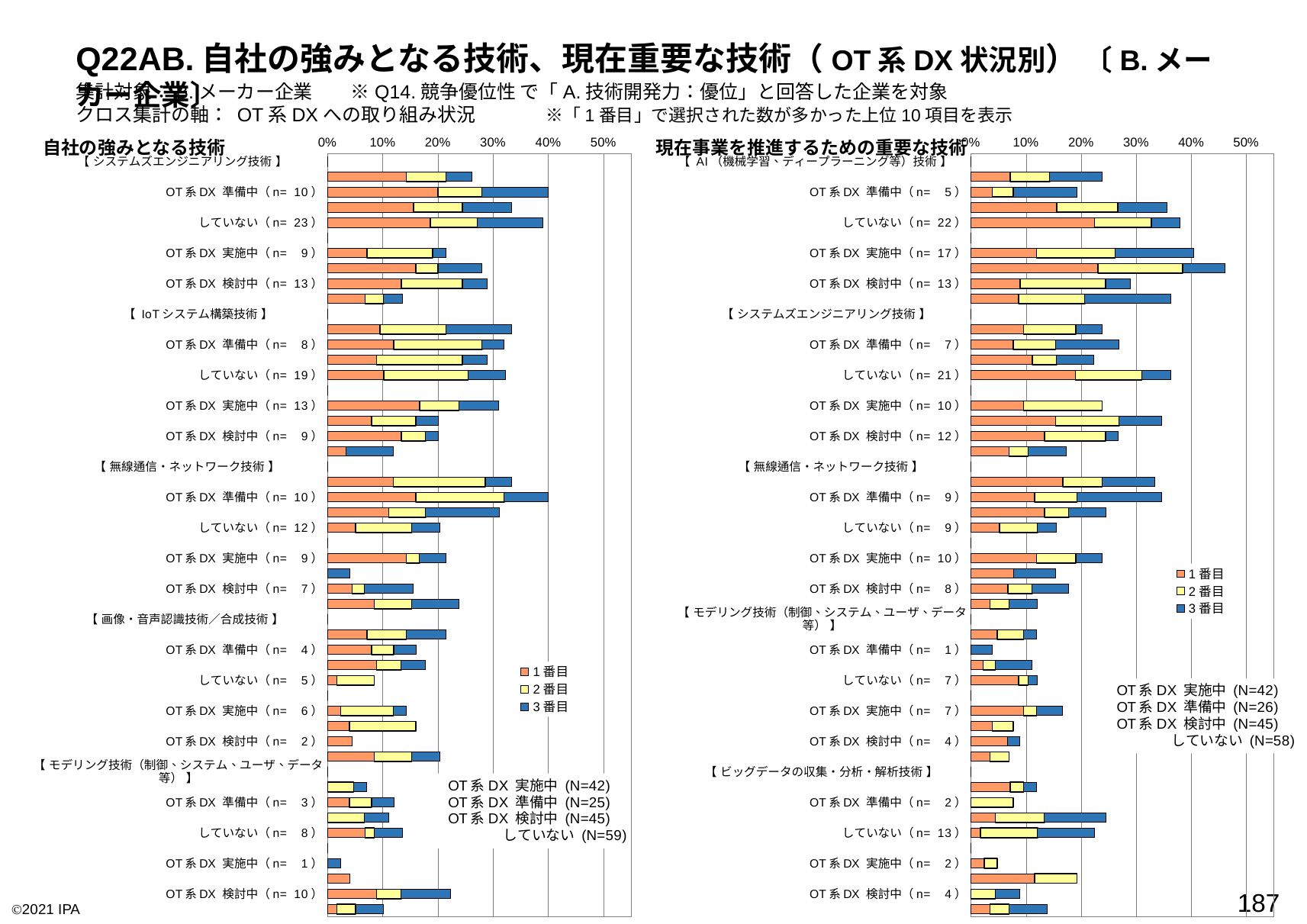

Q22AB.自社の強みとなる技術、現在重要な技術（OT系DX状況別） 〔B.メーカー企業〕
集計対象：B.メーカー企業　　※Q14.競争優位性 で「A.技術開発力：優位」と回答した企業を対象
クロス集計の軸： OT系DXへの取り組み状況　　　　※「1番目」で選択された数が多かった上位10項目を表示
自社の強みとなる技術
現在事業を推進するための重要な技術

### Chart:

| Category | 1番目 | 2番目 | 3番目 |
|---|---|---|---|
| 【 システムズエンジニアリング技術 】           | 0.0 | 0.0 | 0.0 |
| OT系DX 実施中（n=  11） | 0.14285714285714285 | 0.07142857142857142 | 0.047619047619047616 |
| OT系DX 準備中（n=  10） | 0.2 | 0.08 | 0.12 |
| OT系DX 検討中（n=  15） | 0.15555555555555556 | 0.08888888888888889 | 0.08888888888888889 |
| 　　　　していない（n=  23） | 0.1864406779661017 | 0.0847457627118644 | 0.11864406779661017 |
| 【 センサ技術 】                     | 0.0 | 0.0 | 0.0 |
| OT系DX 実施中（n=    9） | 0.07142857142857142 | 0.11904761904761904 | 0.023809523809523808 |
| OT系DX 準備中（n=    7） | 0.16 | 0.04 | 0.08 |
| OT系DX 検討中（n=  13） | 0.13333333333333333 | 0.1111111111111111 | 0.044444444444444446 |
| 　　　　していない（n=    8） | 0.06779661016949153 | 0.03389830508474576 | 0.03389830508474576 |
| 【 IoTシステム構築技術 】               | 0.0 | 0.0 | 0.0 |
| OT系DX 実施中（n=  14） | 0.09523809523809523 | 0.11904761904761904 | 0.11904761904761904 |
| OT系DX 準備中（n=    8） | 0.12 | 0.16 | 0.04 |
| OT系DX 検討中（n=  13） | 0.08888888888888889 | 0.15555555555555556 | 0.044444444444444446 |
| 　　　　していない（n=  19） | 0.1016949152542373 | 0.15254237288135594 | 0.06779661016949153 |
| 【 デバイス技術 】                    | 0.0 | 0.0 | 0.0 |
| OT系DX 実施中（n=  13） | 0.16666666666666666 | 0.07142857142857142 | 0.07142857142857142 |
| OT系DX 準備中（n=    5） | 0.08 | 0.08 | 0.04 |
| OT系DX 検討中（n=    9） | 0.13333333333333333 | 0.044444444444444446 | 0.022222222222222223 |
| 　　　　していない（n=    7） | 0.03389830508474576 | 0.0 | 0.0847457627118644 |
| 【 無線通信・ネットワーク技術 】             | 0.0 | 0.0 | 0.0 |
| OT系DX 実施中（n=  14） | 0.11904761904761904 | 0.16666666666666666 | 0.047619047619047616 |
| OT系DX 準備中（n=  10） | 0.16 | 0.16 | 0.08 |
| OT系DX 検討中（n=  14） | 0.1111111111111111 | 0.06666666666666667 | 0.13333333333333333 |
| 　　　　していない（n=  12） | 0.05084745762711865 | 0.1016949152542373 | 0.05084745762711865 |
| 【 AI（機械学習、ディープラーニング等）技術 】     | 0.0 | 0.0 | 0.0 |
| OT系DX 実施中（n=    9） | 0.14285714285714285 | 0.023809523809523808 | 0.047619047619047616 |
| OT系DX 準備中（n=    1） | 0.0 | 0.0 | 0.04 |
| OT系DX 検討中（n=    7） | 0.044444444444444446 | 0.022222222222222223 | 0.08888888888888889 |
| 　　　　していない（n=  14） | 0.0847457627118644 | 0.06779661016949153 | 0.0847457627118644 |
| 【 画像・音声認識技術／合成技術 】            | 0.0 | 0.0 | 0.0 |
| OT系DX 実施中（n=    9） | 0.07142857142857142 | 0.07142857142857142 | 0.07142857142857142 |
| OT系DX 準備中（n=    4） | 0.08 | 0.04 | 0.04 |
| OT系DX 検討中（n=    8） | 0.08888888888888889 | 0.044444444444444446 | 0.044444444444444446 |
| 　　　　していない（n=    5） | 0.01694915254237288 | 0.06779661016949153 | 0.0 |
| 【 リアルタイム制御技術（ロボット技術） 】        | 0.0 | 0.0 | 0.0 |
| OT系DX 実施中（n=    6） | 0.023809523809523808 | 0.09523809523809523 | 0.023809523809523808 |
| OT系DX 準備中（n=    4） | 0.04 | 0.12 | 0.0 |
| OT系DX 検討中（n=    2） | 0.044444444444444446 | 0.0 | 0.0 |
| 　　　　していない（n=  12） | 0.0847457627118644 | 0.06779661016949153 | 0.05084745762711865 |
| 【 モデリング技術（制御、システム、ユーザ、データ等） 】 | 0.0 | 0.0 | 0.0 |
| OT系DX 実施中（n=    3） | 0.0 | 0.047619047619047616 | 0.023809523809523808 |
| OT系DX 準備中（n=    3） | 0.04 | 0.04 | 0.04 |
| OT系DX 検討中（n=    5） | 0.0 | 0.06666666666666667 | 0.044444444444444446 |
| 　　　　していない（n=    8） | 0.06779661016949153 | 0.01694915254237288 | 0.05084745762711865 |
| 【 ビッグデータの収集・分析・解析技術 】         | 0.0 | 0.0 | 0.0 |
| OT系DX 実施中（n=    1） | 0.0 | 0.0 | 0.023809523809523808 |
| OT系DX 準備中（n=    1） | 0.04 | 0.0 | 0.0 |
| OT系DX 検討中（n=  10） | 0.08888888888888889 | 0.044444444444444446 | 0.08888888888888889 |
| 　　　　していない（n=    6） | 0.01694915254237288 | 0.03389830508474576 | 0.05084745762711865 |

### Chart:

| Category | 1番目 | 2番目 | 3番目 |
|---|---|---|---|
| 【 AI（機械学習、ディープラーニング等）技術 】     | 0.0 | 0.0 | 0.0 |
| OT系DX 実施中（n=  10） | 0.07142857142857142 | 0.07142857142857142 | 0.09523809523809523 |
| OT系DX 準備中（n=    5） | 0.038461538461538464 | 0.038461538461538464 | 0.11538461538461539 |
| OT系DX 検討中（n=  16） | 0.15555555555555556 | 0.1111111111111111 | 0.08888888888888889 |
| 　　　　していない（n=  22） | 0.22413793103448276 | 0.10344827586206896 | 0.05172413793103448 |
| 【 IoTシステム構築技術 】               | 0.0 | 0.0 | 0.0 |
| OT系DX 実施中（n=  17） | 0.11904761904761904 | 0.14285714285714285 | 0.14285714285714285 |
| OT系DX 準備中（n=  12） | 0.23076923076923078 | 0.15384615384615385 | 0.07692307692307693 |
| OT系DX 検討中（n=  13） | 0.08888888888888889 | 0.15555555555555556 | 0.044444444444444446 |
| 　　　　していない（n=  21） | 0.08620689655172414 | 0.1206896551724138 | 0.15517241379310345 |
| 【 システムズエンジニアリング技術 】           | 0.0 | 0.0 | 0.0 |
| OT系DX 実施中（n=  10） | 0.09523809523809523 | 0.09523809523809523 | 0.047619047619047616 |
| OT系DX 準備中（n=    7） | 0.07692307692307693 | 0.07692307692307693 | 0.11538461538461539 |
| OT系DX 検討中（n=  10） | 0.1111111111111111 | 0.044444444444444446 | 0.06666666666666667 |
| 　　　　していない（n=  21） | 0.1896551724137931 | 0.1206896551724138 | 0.05172413793103448 |
| 【 センサ技術 】                     | 0.0 | 0.0 | 0.0 |
| OT系DX 実施中（n=  10） | 0.09523809523809523 | 0.14285714285714285 | 0.0 |
| OT系DX 準備中（n=    9） | 0.15384615384615385 | 0.11538461538461539 | 0.07692307692307693 |
| OT系DX 検討中（n=  12） | 0.13333333333333333 | 0.1111111111111111 | 0.022222222222222223 |
| 　　　　していない（n=  10） | 0.06896551724137931 | 0.034482758620689655 | 0.06896551724137931 |
| 【 無線通信・ネットワーク技術 】             | 0.0 | 0.0 | 0.0 |
| OT系DX 実施中（n=  14） | 0.16666666666666666 | 0.07142857142857142 | 0.09523809523809523 |
| OT系DX 準備中（n=    9） | 0.11538461538461539 | 0.07692307692307693 | 0.15384615384615385 |
| OT系DX 検討中（n=  11） | 0.13333333333333333 | 0.044444444444444446 | 0.06666666666666667 |
| 　　　　していない（n=    9） | 0.05172413793103448 | 0.06896551724137931 | 0.034482758620689655 |
| 【 デバイス技術 】                    | 0.0 | 0.0 | 0.0 |
| OT系DX 実施中（n=  10） | 0.11904761904761904 | 0.07142857142857142 | 0.047619047619047616 |
| OT系DX 準備中（n=    4） | 0.07692307692307693 | 0.0 | 0.07692307692307693 |
| OT系DX 検討中（n=    8） | 0.06666666666666667 | 0.044444444444444446 | 0.06666666666666667 |
| 　　　　していない（n=    7） | 0.034482758620689655 | 0.034482758620689655 | 0.05172413793103448 |
| 【 モデリング技術（制御、システム、ユーザ、データ等） 】 | 0.0 | 0.0 | 0.0 |
| OT系DX 実施中（n=    5） | 0.047619047619047616 | 0.047619047619047616 | 0.023809523809523808 |
| OT系DX 準備中（n=    1） | 0.0 | 0.0 | 0.038461538461538464 |
| OT系DX 検討中（n=    5） | 0.022222222222222223 | 0.022222222222222223 | 0.06666666666666667 |
| 　　　　していない（n=    7） | 0.08620689655172414 | 0.017241379310344827 | 0.017241379310344827 |
| 【 画像・音声認識技術／合成技術 】            | 0.0 | 0.0 | 0.0 |
| OT系DX 実施中（n=    7） | 0.09523809523809523 | 0.023809523809523808 | 0.047619047619047616 |
| OT系DX 準備中（n=    2） | 0.038461538461538464 | 0.038461538461538464 | 0.0 |
| OT系DX 検討中（n=    4） | 0.06666666666666667 | 0.0 | 0.022222222222222223 |
| 　　　　していない（n=    4） | 0.034482758620689655 | 0.034482758620689655 | 0.0 |
| 【 ビッグデータの収集・分析・解析技術 】         | 0.0 | 0.0 | 0.0 |
| OT系DX 実施中（n=    5） | 0.07142857142857142 | 0.023809523809523808 | 0.023809523809523808 |
| OT系DX 準備中（n=    2） | 0.0 | 0.07692307692307693 | 0.0 |
| OT系DX 検討中（n=  11） | 0.044444444444444446 | 0.08888888888888889 | 0.1111111111111111 |
| 　　　　していない（n=  13） | 0.017241379310344827 | 0.10344827586206896 | 0.10344827586206896 |
| 【 リアルタイム制御技術（ロボット技術） 】        | 0.0 | 0.0 | 0.0 |
| OT系DX 実施中（n=    2） | 0.023809523809523808 | 0.023809523809523808 | 0.0 |
| OT系DX 準備中（n=    5） | 0.11538461538461539 | 0.07692307692307693 | 0.0 |
| OT系DX 検討中（n=    4） | 0.0 | 0.044444444444444446 | 0.044444444444444446 |
| 　　　　していない（n=    8） | 0.034482758620689655 | 0.034482758620689655 | 0.06896551724137931 |